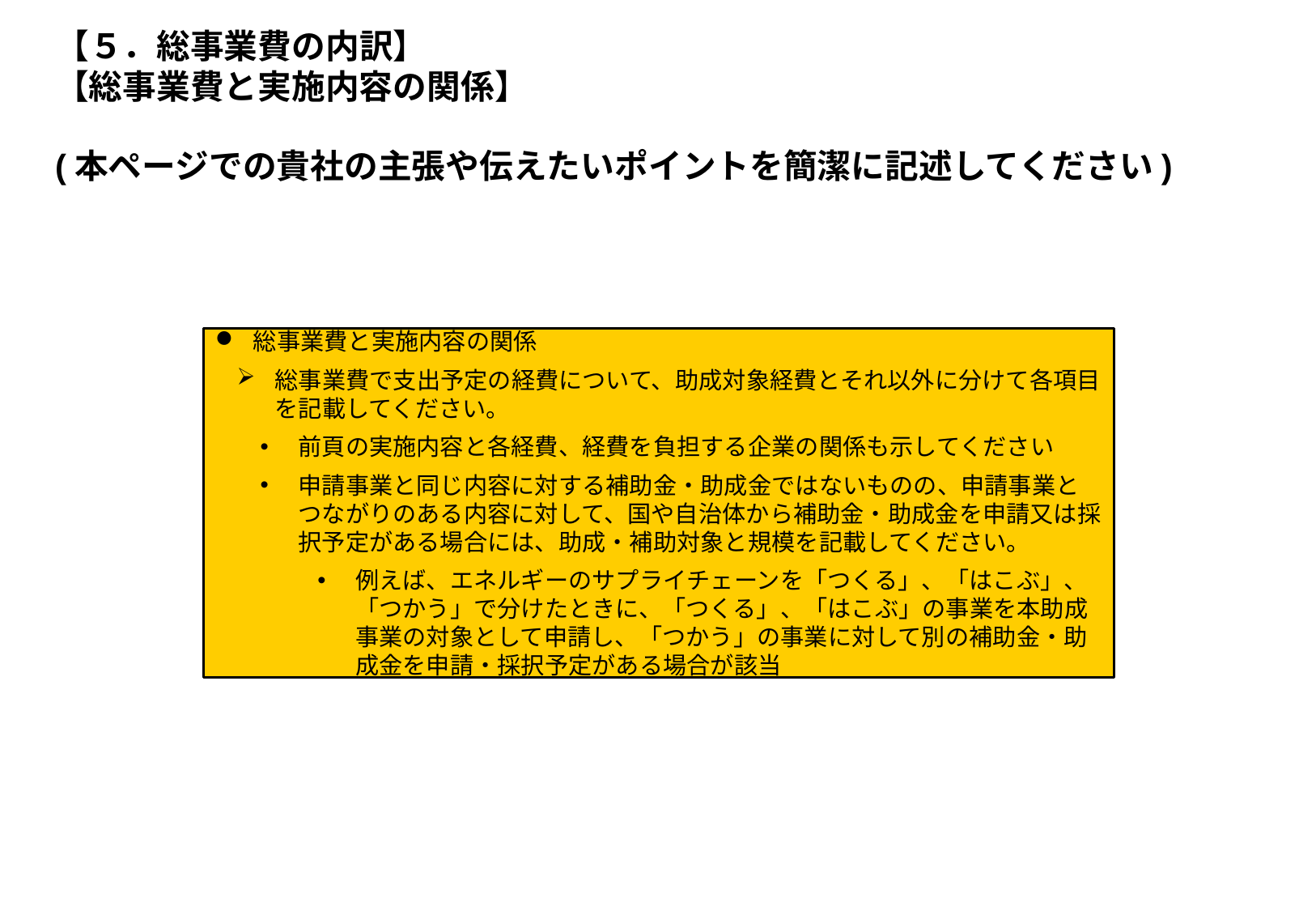

# 【５．総事業費の内訳】 【総事業費と実施内容の関係】
(本ページでの貴社の主張や伝えたいポイントを簡潔に記述してください)
総事業費と実施内容の関係
総事業費で支出予定の経費について、助成対象経費とそれ以外に分けて各項目を記載してください。
前頁の実施内容と各経費、経費を負担する企業の関係も示してください
申請事業と同じ内容に対する補助金・助成金ではないものの、申請事業とつながりのある内容に対して、国や自治体から補助金・助成金を申請又は採択予定がある場合には、助成・補助対象と規模を記載してください。
例えば、エネルギーのサプライチェーンを「つくる」、「はこぶ」、「つかう」で分けたときに、「つくる」、「はこぶ」の事業を本助成事業の対象として申請し、「つかう」の事業に対して別の補助金・助成金を申請・採択予定がある場合が該当